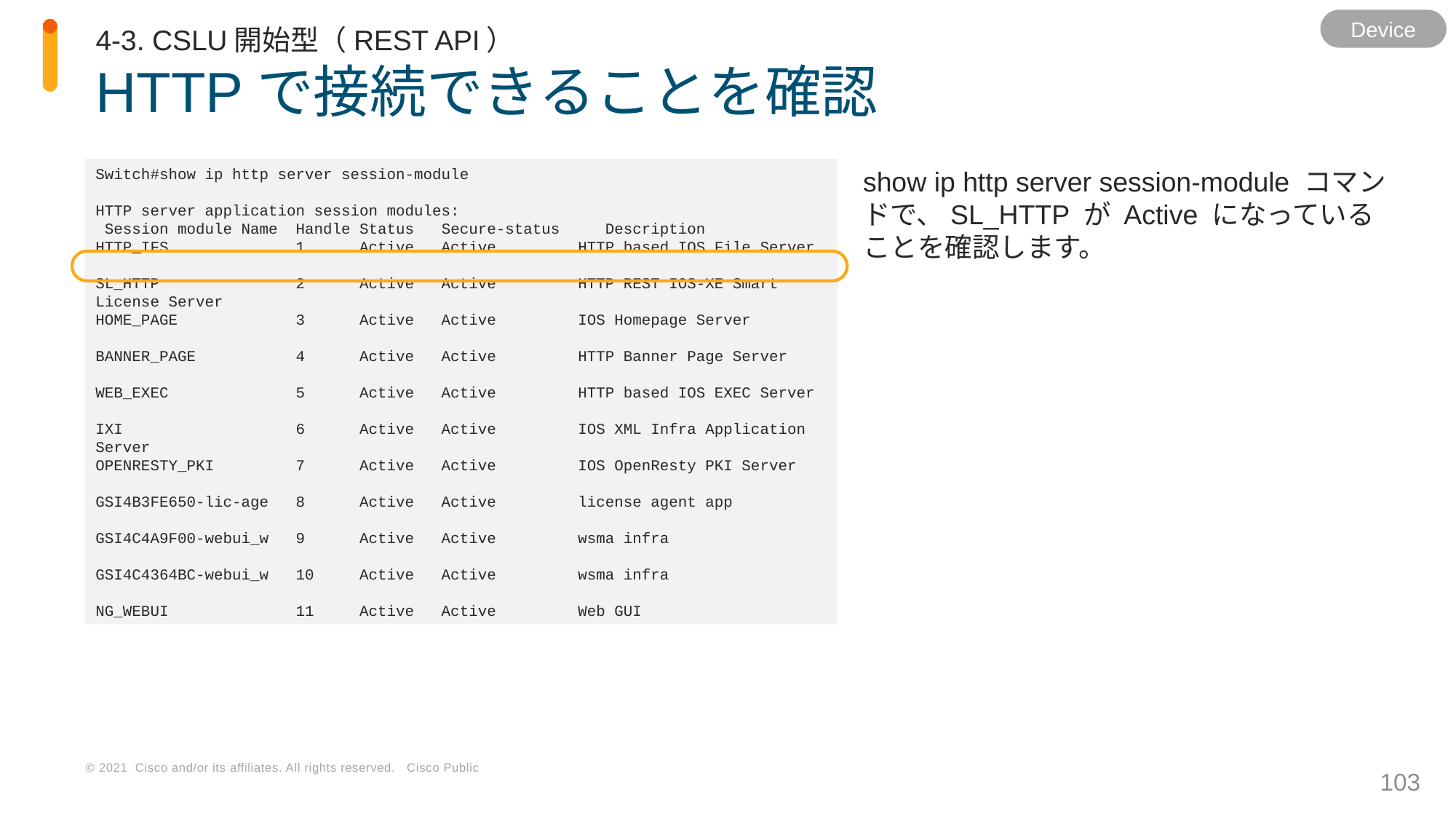

4-3. CSLU開始型（REST API）
Device
# HTTPで接続できることを確認
Switch#show ip http server session-module

HTTP server application session modules:
 Session module Name  Handle Status   Secure-status     Description
HTTP_IFS              1      Active   Active         HTTP based IOS File Server
SL_HTTP               2      Active   Active         HTTP REST IOS-XE Smart License Server
HOME_PAGE             3      Active   Active         IOS Homepage Server
BANNER_PAGE           4      Active   Active         HTTP Banner Page Server
WEB_EXEC              5      Active   Active         HTTP based IOS EXEC Server
IXI                   6      Active   Active         IOS XML Infra Application Server
OPENRESTY_PKI         7      Active   Active         IOS OpenResty PKI Server
GSI4B3FE650-lic-age   8      Active   Active         license agent app
GSI4C4A9F00-webui_w   9      Active   Active         wsma infra
GSI4C4364BC-webui_w   10     Active   Active         wsma infra
NG_WEBUI              11     Active   Active         Web GUI
show ip http server session-module コマンドで、SL_HTTP が Active になっていることを確認します。

103